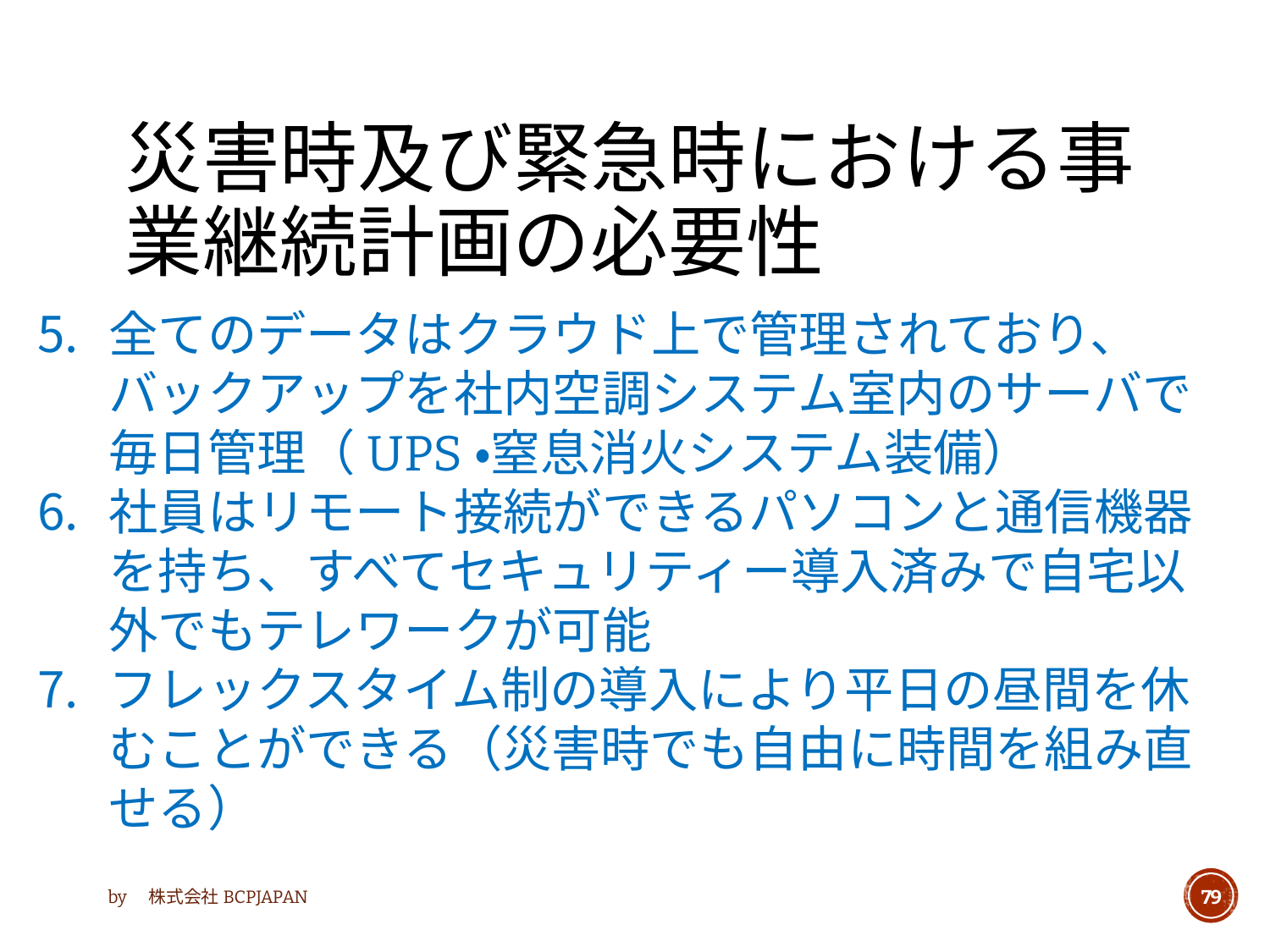

# 災害時及び緊急時における事業継続計画の必要性
全てのデータはクラウド上で管理されており、バックアップを社内空調システム室内のサーバで毎日管理（UPS・窒息消火システム装備）
社員はリモート接続ができるパソコンと通信機器を持ち、すべてセキュリティー導入済みで自宅以外でもテレワークが可能
フレックスタイム制の導入により平日の昼間を休むことができる（災害時でも自由に時間を組み直せる）
by　株式会社BCPJAPAN
79